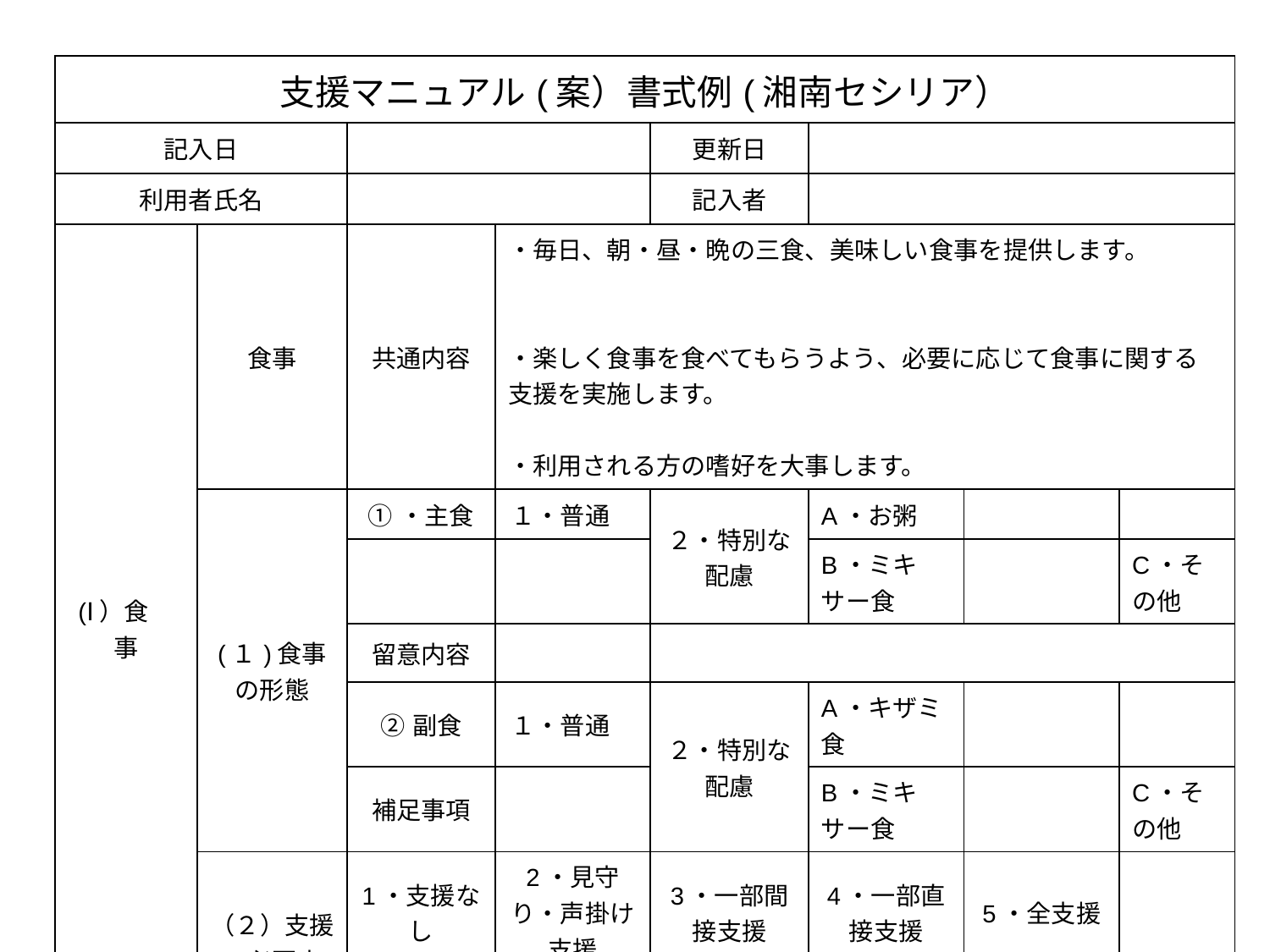

| 支援マニュアル(案）書式例(湘南セシリア） |  |  |  |  |  |  |  |
| --- | --- | --- | --- | --- | --- | --- | --- |
| 記入日 |  |  |  | 更新日 |  |  |  |
| 利用者氏名 |  |  |  | 記入者 |  |  |  |
| (Ⅰ）食　事 | 食事 | 共通内容 | ・毎日、朝・昼・晩の三食、美味しい食事を提供します。　　　　　　　　　　　　　　　　　　　　　　　　　　　　　　　　　　　　　　　 ・楽しく食事を食べてもらうよう、必要に応じて食事に関する支援を実施します。 　　　　　　　　　　　　 ・利用される方の嗜好を大事します。 |  |  |  |  |
|  | (１)食事の形態 | ①・主食 | １・普通 | ２・特別な配慮 | A・お粥 |  |  |
|  |  |  |  |  | B・ミキサー食 |  | C・その他 |
|  |  | 留意内容 |  |  |  |  |  |
|  |  | ②副食 | １・普通 | ２・特別な配慮 | A・キザミ食 |  |  |
|  |  | 補足事項 |  |  | B・ミキサー食 |  | C・その他 |
|  | （２）支援の必要度 | 1・支援なし | 2・見守り・声掛け支援 | 3・一部間接支援 | 4・一部直接支援 | 5・全支援 |  |
|  |  | 留意内容 |  |  |  |  |  |